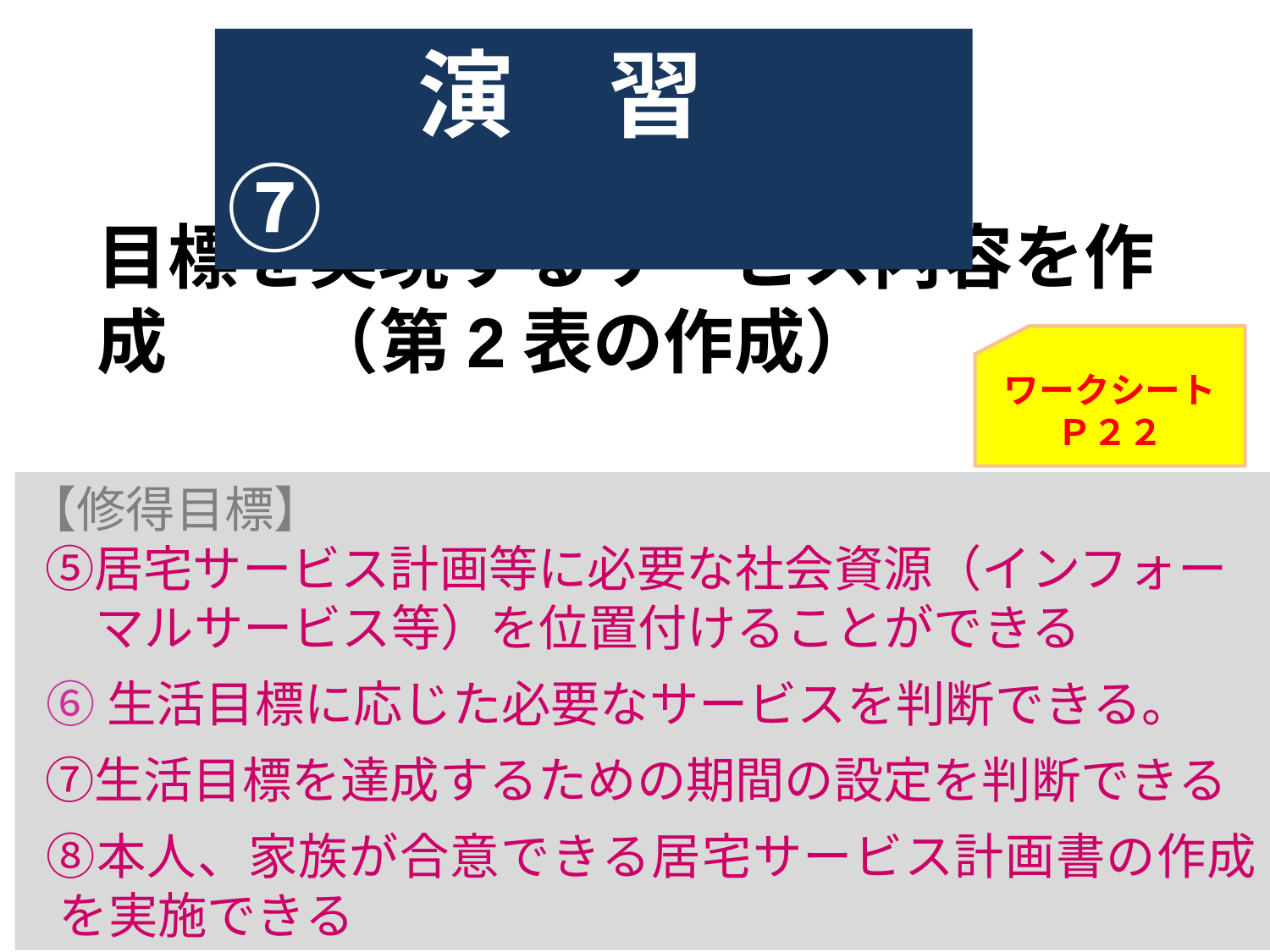

演　習　　⑦
目標を実現するサービス内容を作成　　（第2表の作成）
ワークシート
Ｐ２２
【修得目標】
　⑤居宅サービス計画等に必要な社会資源（インフォー
　マルサービス等）を位置付けることができる

⑥生活目標に応じた必要なサービスを判断できる。

　⑦生活目標を達成するための期間の設定を判断できる

　⑧本人、家族が合意できる居宅サービス計画書の作成を実施できる
51